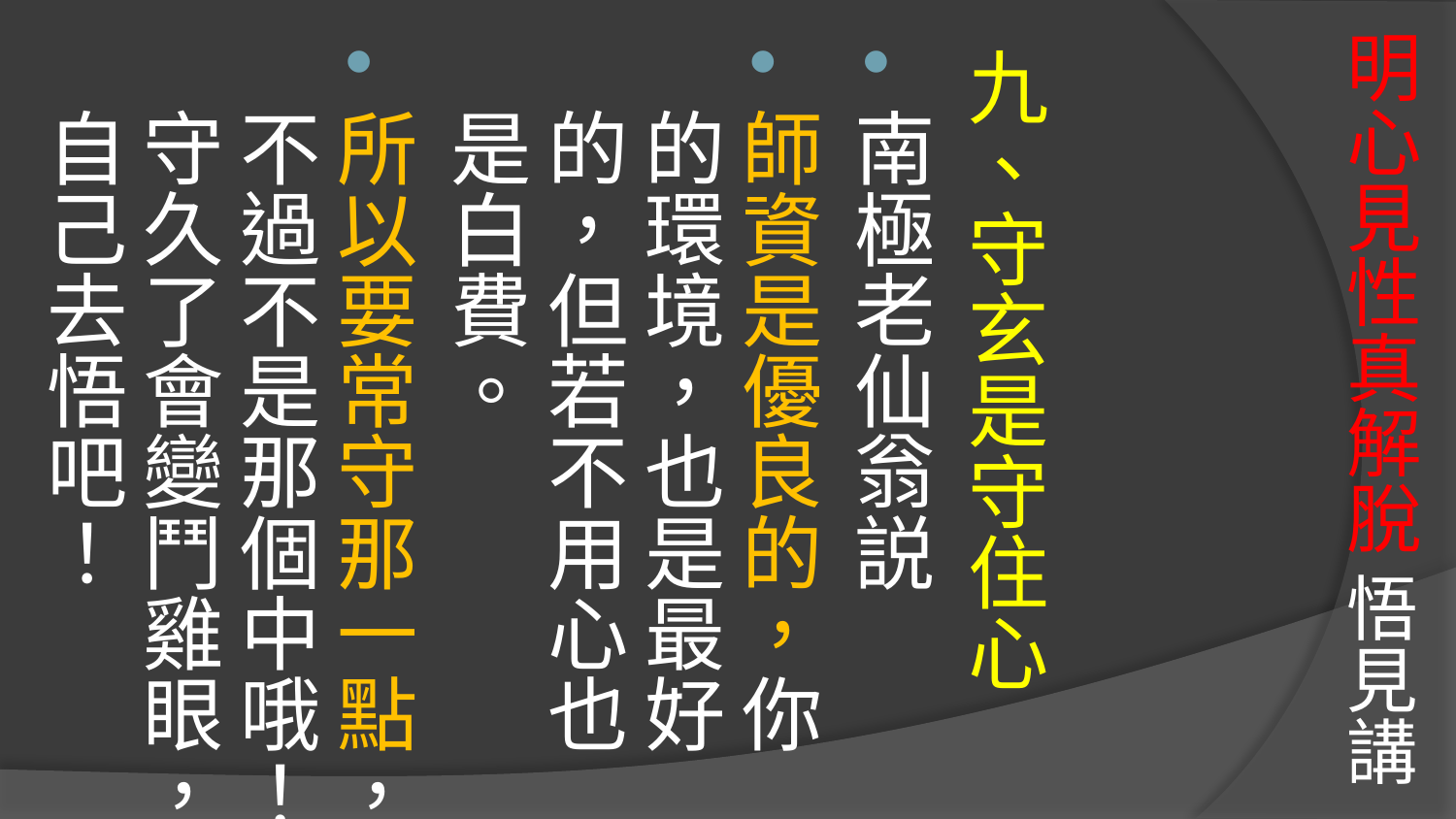

# 明心見性真解脫 悟見講
九、守玄是守住心
南極老仙翁説
師資是優良的，你的環境，也是最好的，但若不用心也是白費。
所以要常守那一點，不過不是那個中哦！守久了會變鬥雞眼，自己去悟吧！